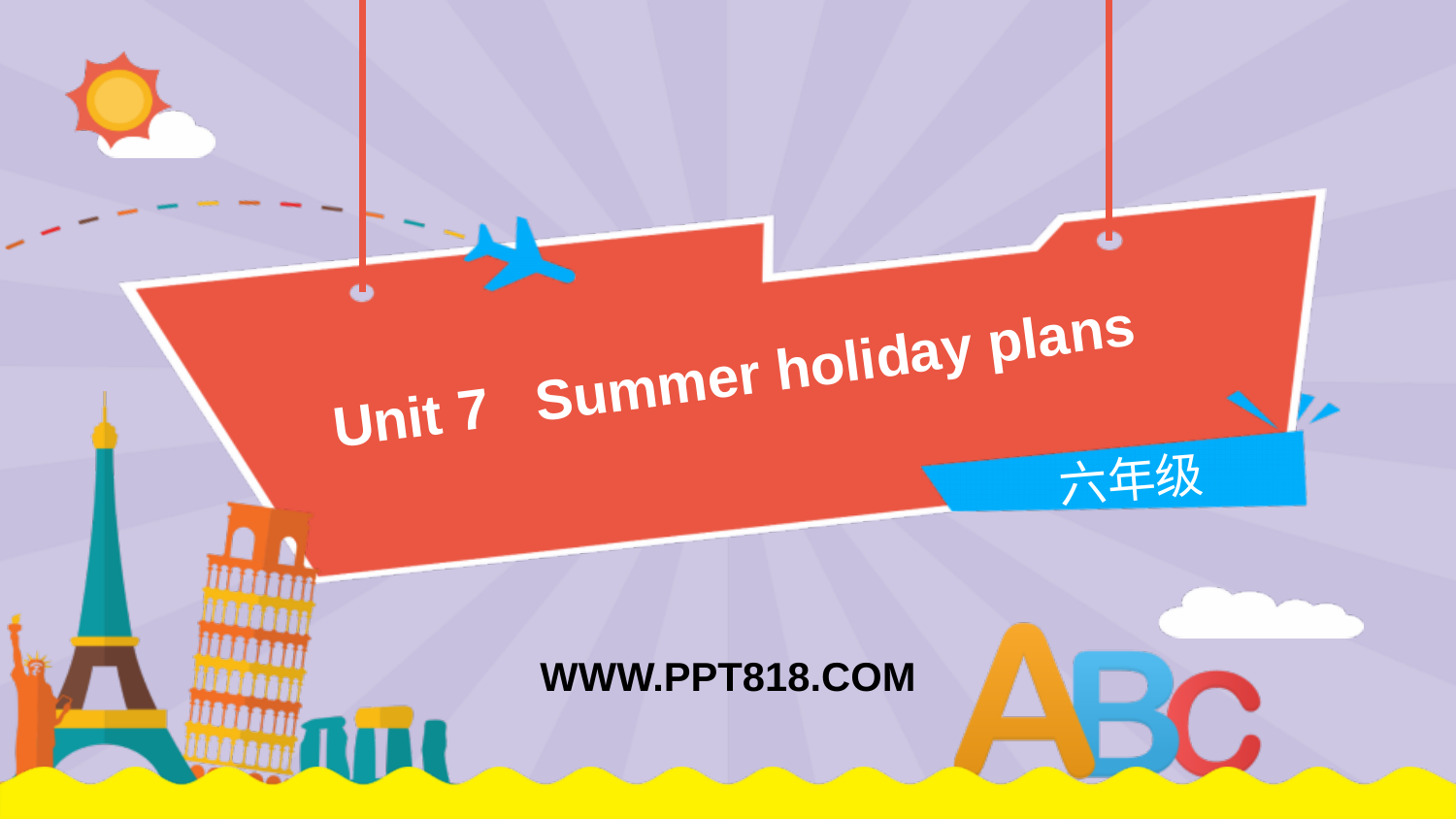

Unit 7   Summer holiday plans
六年级
WWW.PPT818.COM